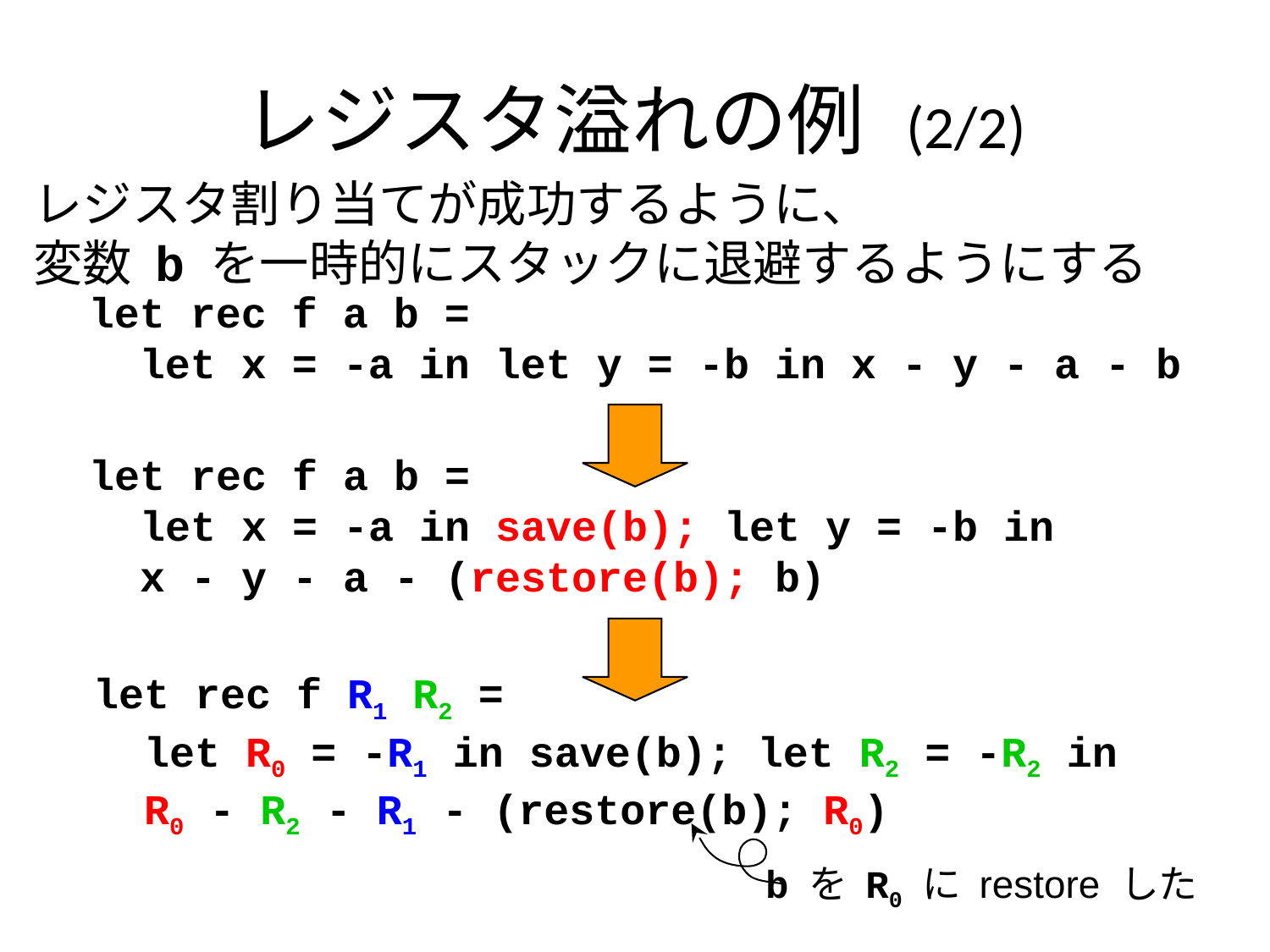

# レジスタ溢れの例  (2/2)
レジスタ割り当てが成功するように、
変数 b を一時的にスタックに退避するようにする
let rec f a b =
  let x = -a in let y = -b in x - y - a - b

let rec f a b =
  let x = -a in save(b); let y = -b in
  x - y - a - (restore(b); b)

let rec f R1 R2 =
  let R0 = -R1 in save(b); let R2 = -R2 in
  R0 - R2 - R1 - (restore(b); R0)

b を R0 に restore した